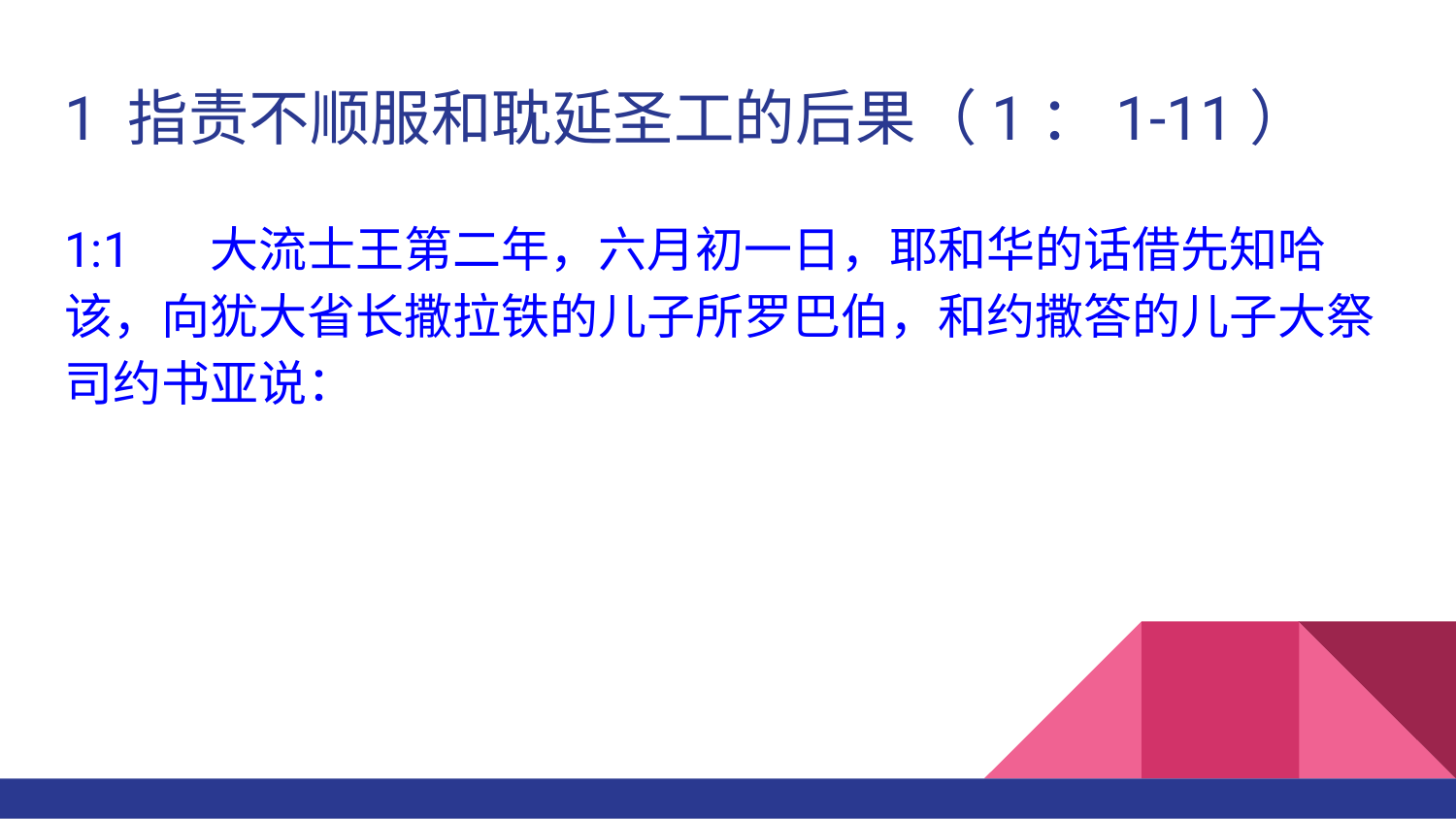

# 1 指责不顺服和耽延圣工的后果（1：1-11）
1:1	大流士王第二年，六月初一日，耶和华的话借先知哈该，向犹大省长撒拉铁的儿子所罗巴伯，和约撒答的儿子大祭司约书亚说：